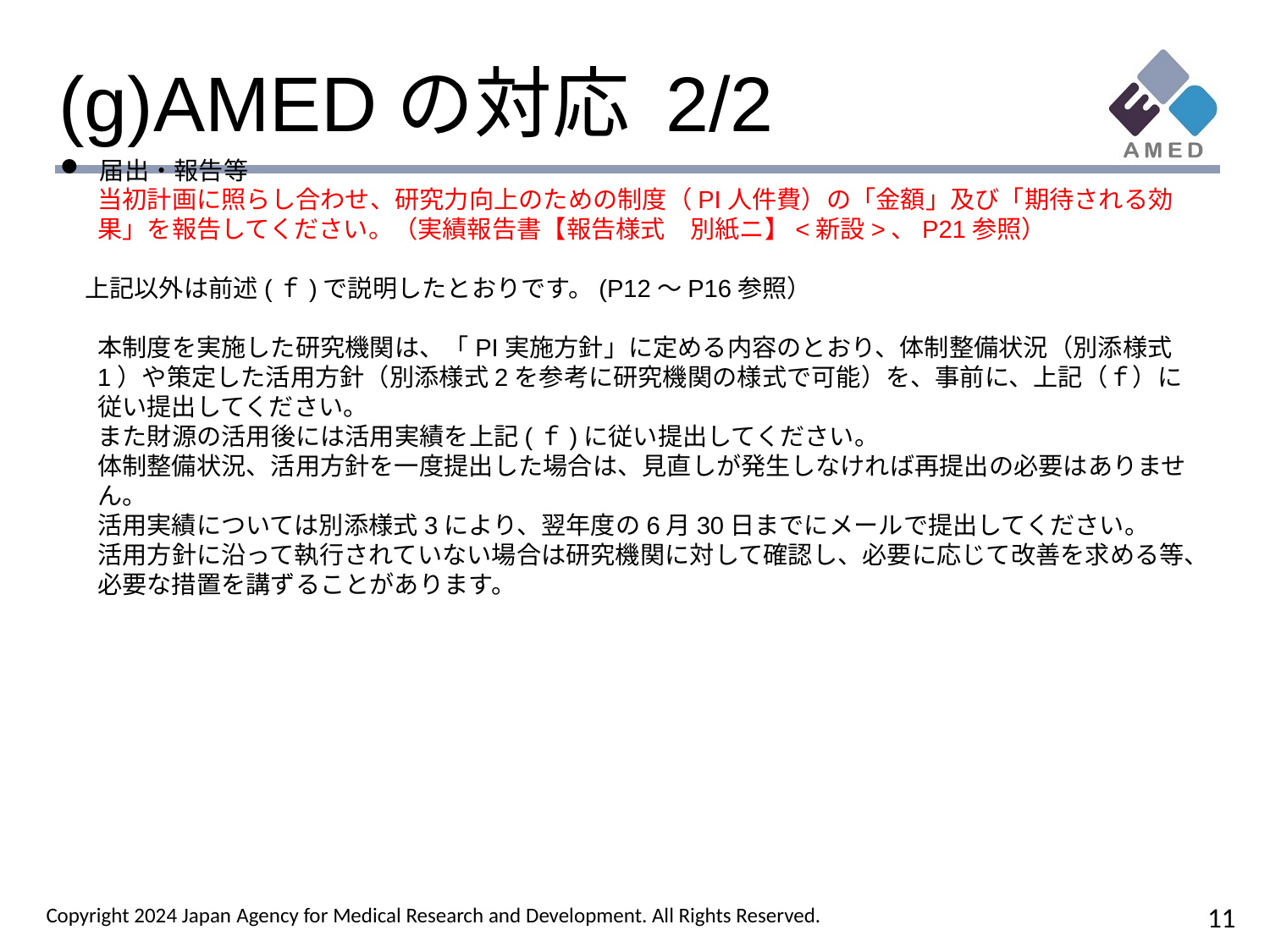

# (g)AMEDの対応 2/2

届出・報告等
当初計画に照らし合わせ、研究力向上のための制度（PI人件費）の「金額」及び「期待される効果」を報告してください。（実績報告書【報告様式　別紙ニ】<新設>、P21参照）

上記以外は前述(ｆ)で説明したとおりです。(P12～P16参照）

本制度を実施した研究機関は、「PI実施方針」に定める内容のとおり、体制整備状況（別添様式1）や策定した活用方針（別添様式2を参考に研究機関の様式で可能）を、事前に、上記（ｆ）に従い提出してください。
また財源の活用後には活用実績を上記(ｆ)に従い提出してください。
体制整備状況、活用方針を一度提出した場合は、見直しが発生しなければ再提出の必要はありません。
活用実績については別添様式3により、翌年度の6月30日までにメールで提出してください。
活用方針に沿って執行されていない場合は研究機関に対して確認し、必要に応じて改善を求める等、必要な措置を講ずることがあります。

11